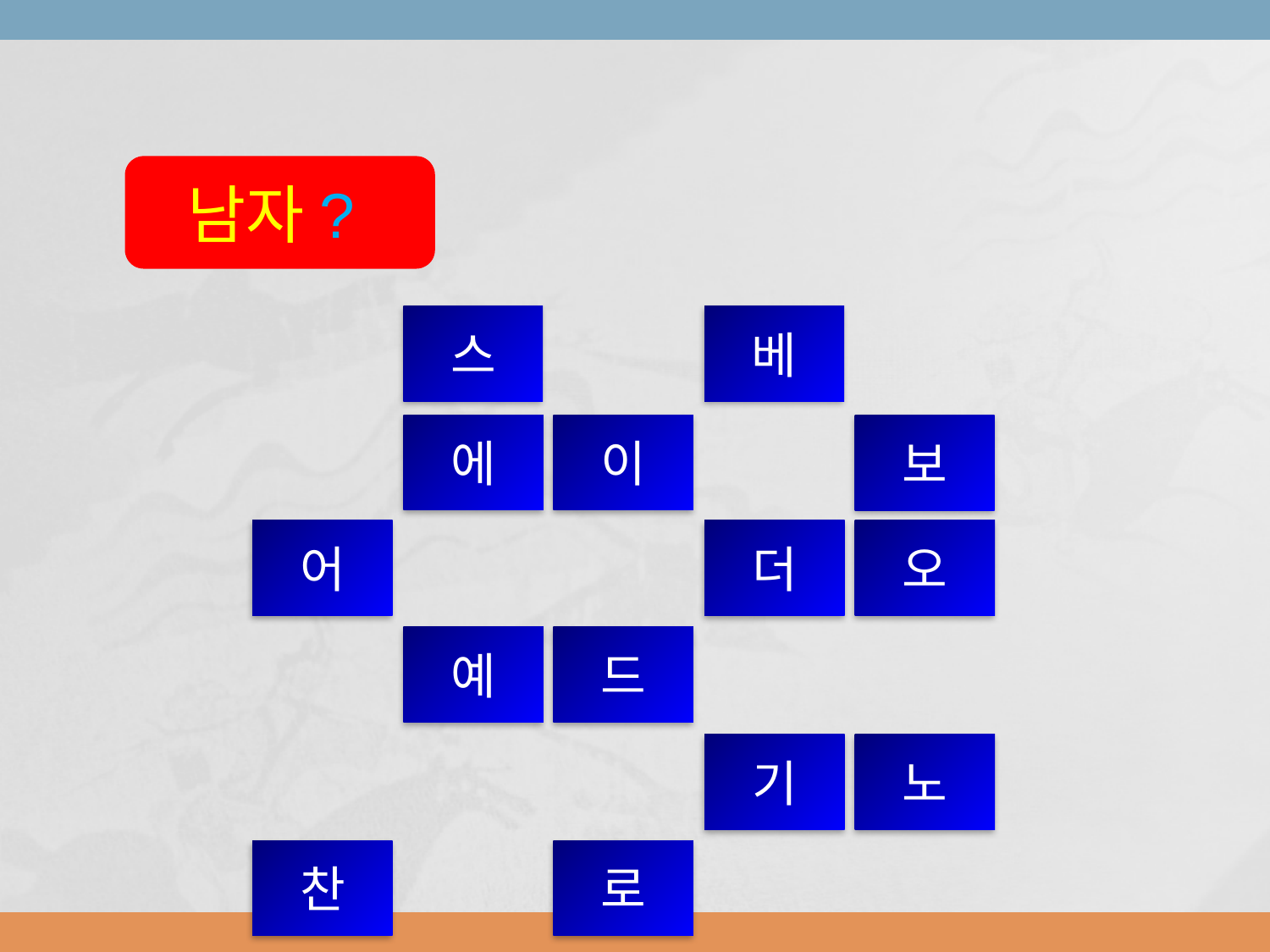

남자?
스
베
에
이
보
어
더
오
예
드
기
노
찬
로